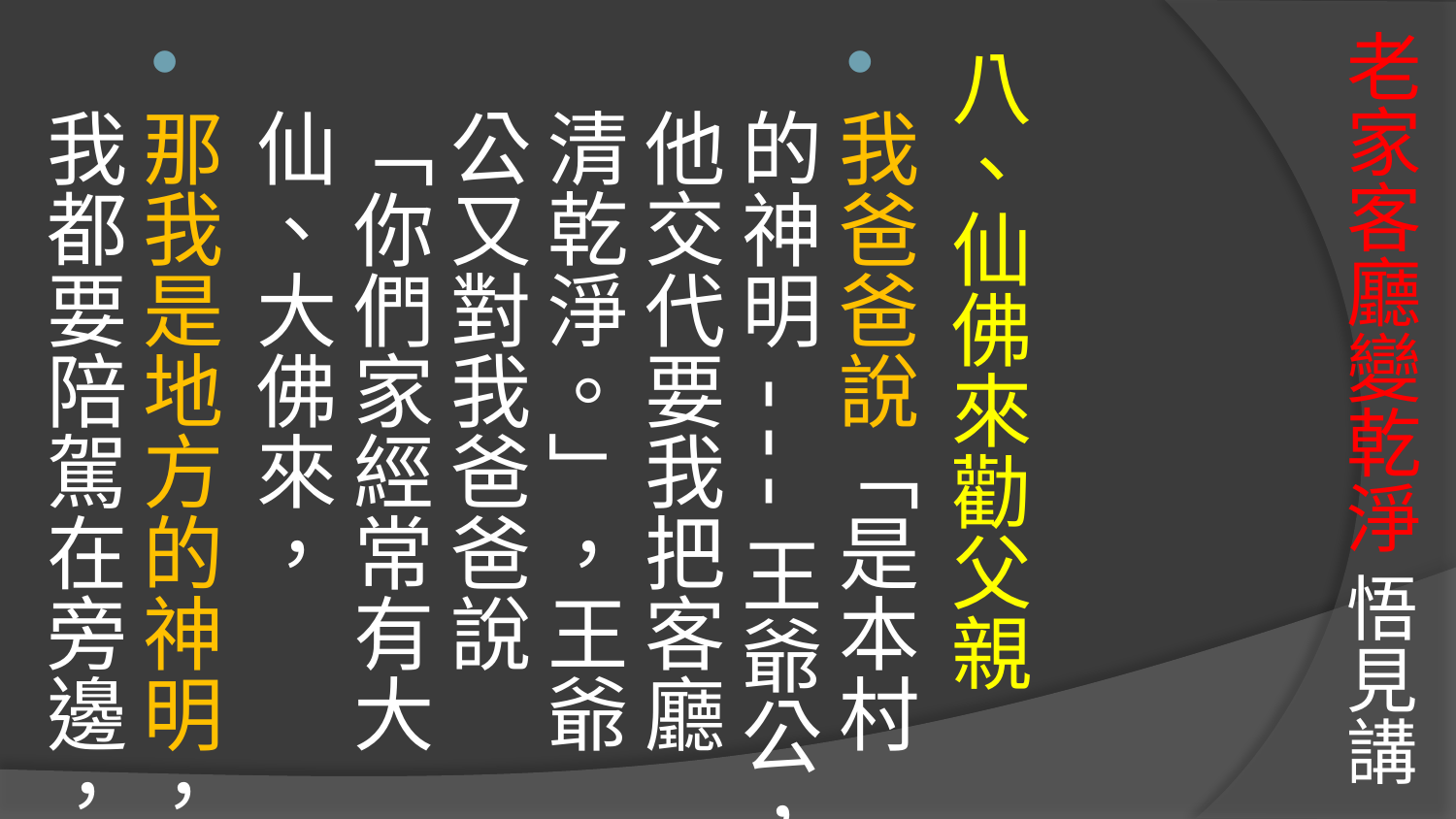

# 老家客廳變乾淨 悟見講
八、仙佛來勸父親
我爸爸說「是本村的神明---王爺公，他交代要我把客廳清乾淨。」，王爺公又對我爸爸說「你們家經常有大仙、大佛來，
那我是地方的神明，我都要陪駕在旁邊，